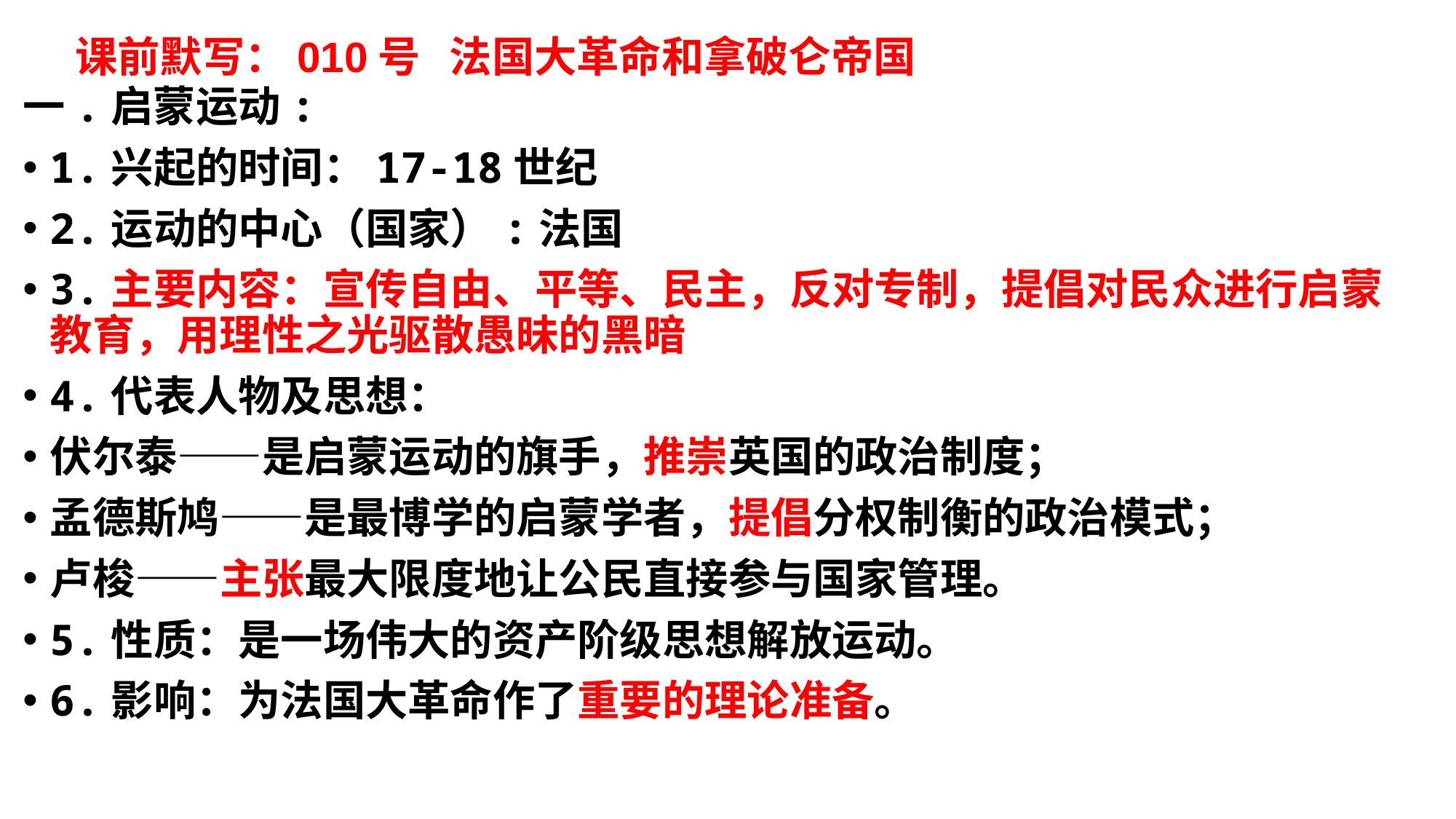

# 课前默写：010号   法国大革命和拿破仑帝国
一.启蒙运动:
1.兴起的时间：17-18世纪
2.运动的中心（国家）:法国
3.主要内容：宣传自由、平等、民主，反对专制，提倡对民众进行启蒙教育，用理性之光驱散愚昧的黑暗
4.代表人物及思想：
伏尔泰——是启蒙运动的旗手，推崇英国的政治制度；
孟德斯鸠——是最博学的启蒙学者，提倡分权制衡的政治模式；
卢梭——主张最大限度地让公民直接参与国家管理。
5.性质：是一场伟大的资产阶级思想解放运动。
6.影响：为法国大革命作了重要的理论准备。